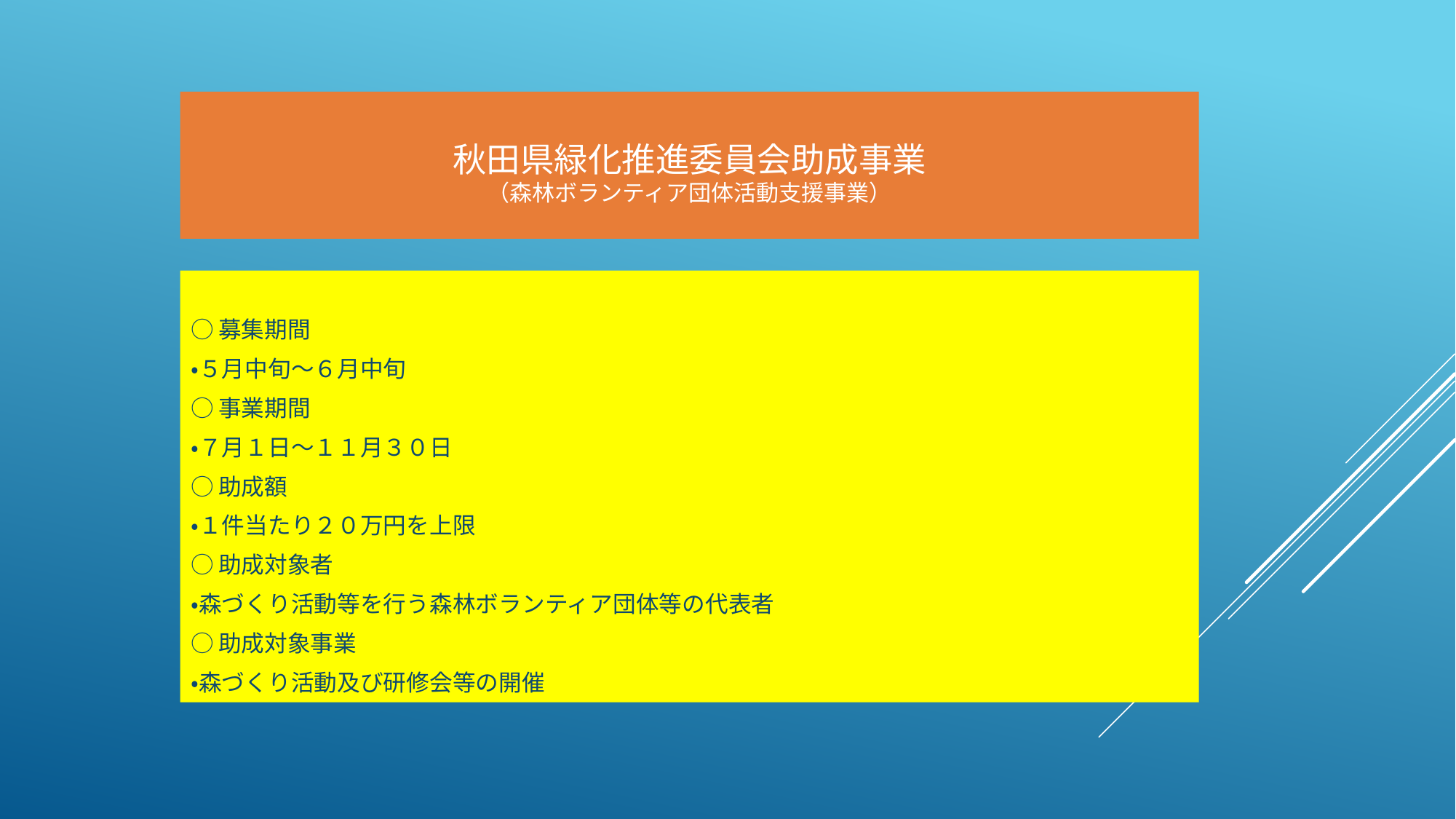

# 秋田県緑化推進委員会助成事業 （森林ボランティア団体活動支援事業）

○募集期間
・５月中旬～６月中旬
○事業期間
・７月１日～１１月３０日
○助成額
・１件当たり２０万円を上限
○助成対象者
・森づくり活動等を行う森林ボランティア団体等の代表者
○助成対象事業
・森づくり活動及び研修会等の開催